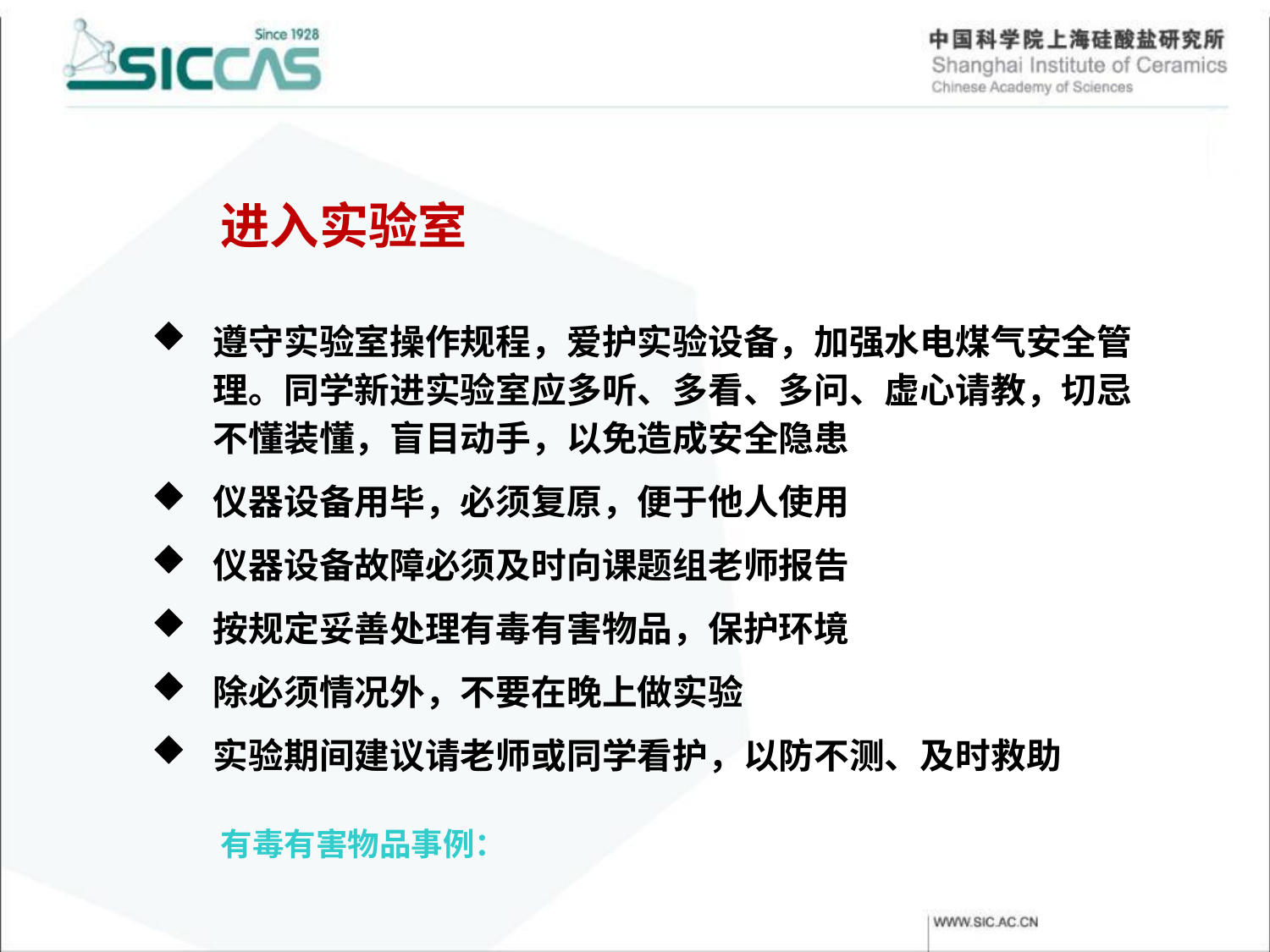

进入实验室
遵守实验室操作规程，爱护实验设备，加强水电煤气安全管理。同学新进实验室应多听、多看、多问、虚心请教，切忌不懂装懂，盲目动手，以免造成安全隐患
仪器设备用毕，必须复原，便于他人使用
仪器设备故障必须及时向课题组老师报告
按规定妥善处理有毒有害物品，保护环境
除必须情况外，不要在晚上做实验
实验期间建议请老师或同学看护，以防不测、及时救助
有毒有害物品事例：